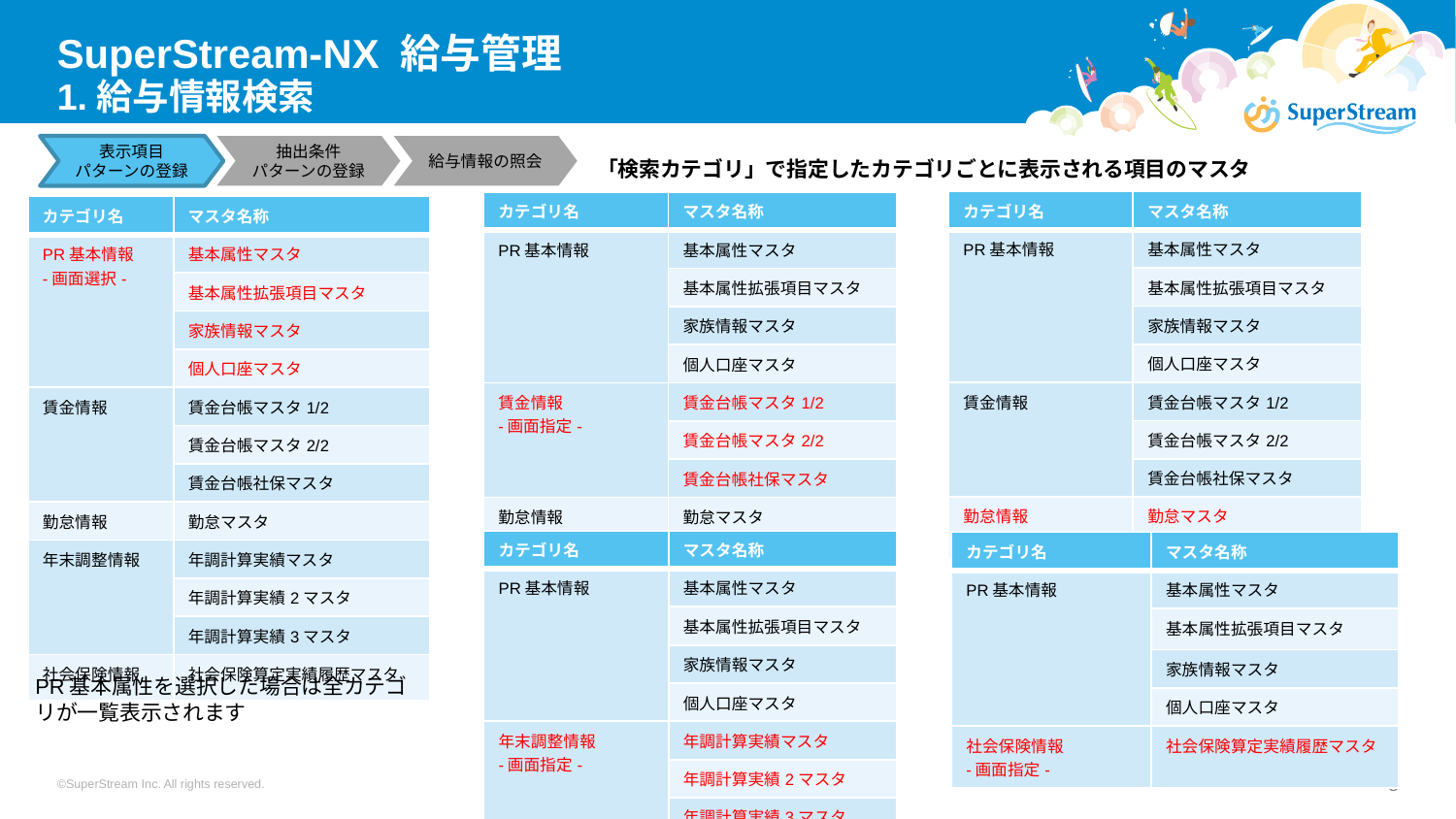

SuperStream-NX 給与管理
1.給与情報検索
表示項目
パターンの登録
抽出条件
パターンの登録
給与情報の照会
「検索カテゴリ」で指定したカテゴリごとに表示される項目のマスタ
| カテゴリ名 | マスタ名称 |
| --- | --- |
| PR基本情報 | 基本属性マスタ |
|  | 基本属性拡張項目マスタ |
|  | 家族情報マスタ |
|  | 個人口座マスタ |
| 賃金情報 | 賃金台帳マスタ1/2 |
|  | 賃金台帳マスタ2/2 |
|  | 賃金台帳社保マスタ |
| 勤怠情報 -画面指定- | 勤怠マスタ |
| カテゴリ名 | マスタ名称 |
| --- | --- |
| PR基本情報 | 基本属性マスタ |
|  | 基本属性拡張項目マスタ |
|  | 家族情報マスタ |
|  | 個人口座マスタ |
| 賃金情報 -画面指定- | 賃金台帳マスタ1/2 |
|  | 賃金台帳マスタ2/2 |
|  | 賃金台帳社保マスタ |
| 勤怠情報 | 勤怠マスタ |
| カテゴリ名 | マスタ名称 |
| --- | --- |
| PR基本情報 -画面選択- | 基本属性マスタ |
|  | 基本属性拡張項目マスタ |
|  | 家族情報マスタ |
|  | 個人口座マスタ |
| 賃金情報 | 賃金台帳マスタ1/2 |
|  | 賃金台帳マスタ2/2 |
|  | 賃金台帳社保マスタ |
| 勤怠情報 | 勤怠マスタ |
| 年末調整情報 | 年調計算実績マスタ |
|  | 年調計算実績2マスタ |
|  | 年調計算実績3マスタ |
| 社会保険情報 | 社会保険算定実績履歴マスタ |
| カテゴリ名 | マスタ名称 |
| --- | --- |
| PR基本情報 | 基本属性マスタ |
|  | 基本属性拡張項目マスタ |
|  | 家族情報マスタ |
|  | 個人口座マスタ |
| 年末調整情報 -画面指定- | 年調計算実績マスタ |
|  | 年調計算実績2マスタ |
|  | 年調計算実績3マスタ |
| カテゴリ名 | マスタ名称 |
| --- | --- |
| PR基本情報 | 基本属性マスタ |
|  | 基本属性拡張項目マスタ |
|  | 家族情報マスタ |
|  | 個人口座マスタ |
| 社会保険情報 -画面指定- | 社会保険算定実績履歴マスタ |
PR基本属性を選択した場合は全カテゴリが一覧表示されます
©SuperStream Inc. All rights reserved.
8